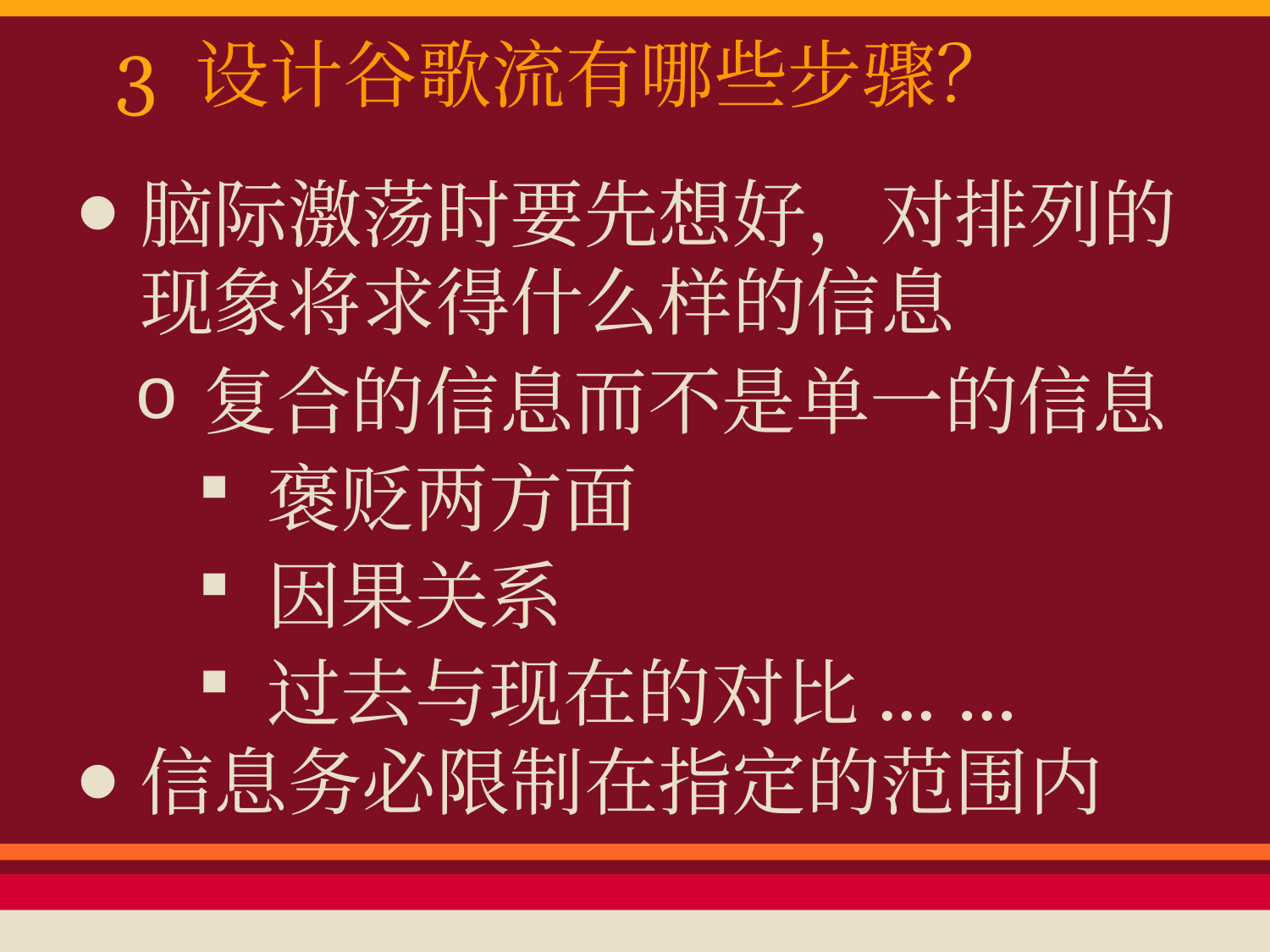

# 3 设计谷歌流有哪些步骤？

脑际激荡时要先想好，对排列的现象将求得什么样的信息
复合的信息而不是单一的信息
褒贬两方面
因果关系
过去与现在的对比... …
信息务必限制在指定的范围内